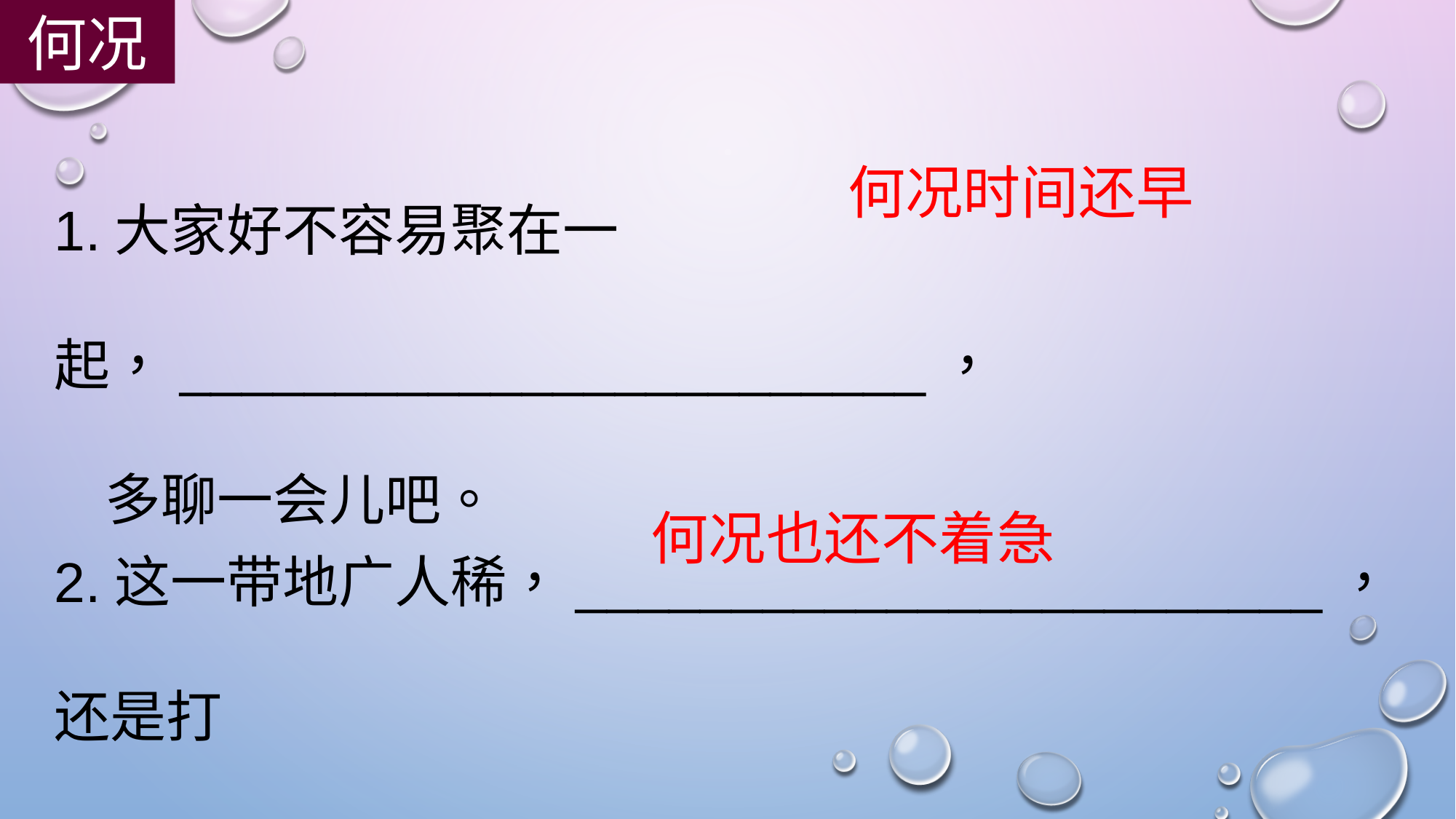

何况
1.大家好不容易聚在一起，________________________，
   多聊一会儿吧。
何况时间还早
2.这一带地广人稀，________________________，还是打
   听清楚再去的好。
何况也还不着急